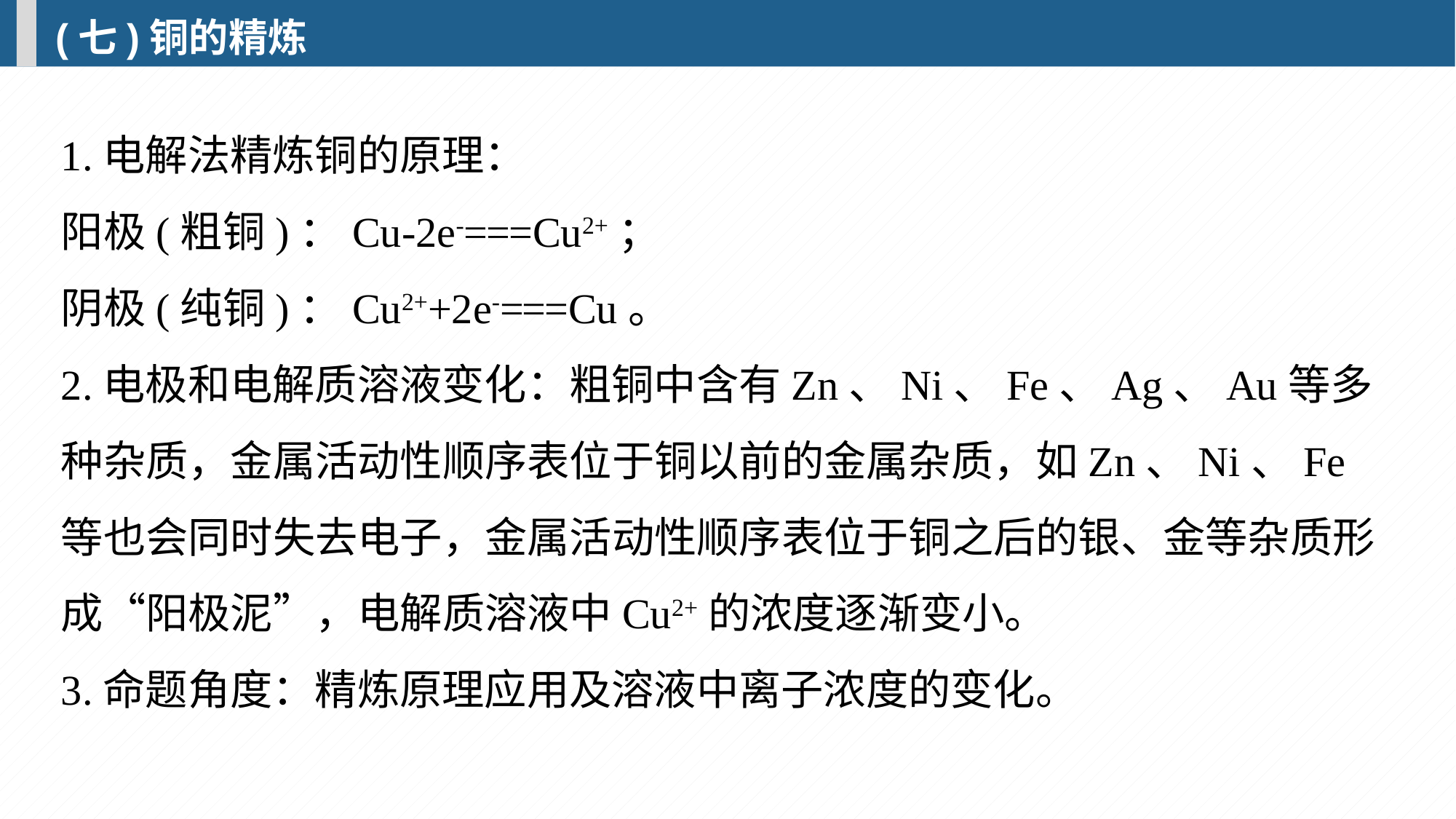

(七)铜的精炼
1.电解法精炼铜的原理：
阳极(粗铜)：Cu-2e-===Cu2+；
阴极(纯铜)：Cu2++2e-===Cu。
2.电极和电解质溶液变化：粗铜中含有Zn、Ni、Fe、Ag、Au等多种杂质，金属活动性顺序表位于铜以前的金属杂质，如Zn、Ni、Fe等也会同时失去电子，金属活动性顺序表位于铜之后的银、金等杂质形成“阳极泥”，电解质溶液中Cu2+的浓度逐渐变小。
3.命题角度：精炼原理应用及溶液中离子浓度的变化。